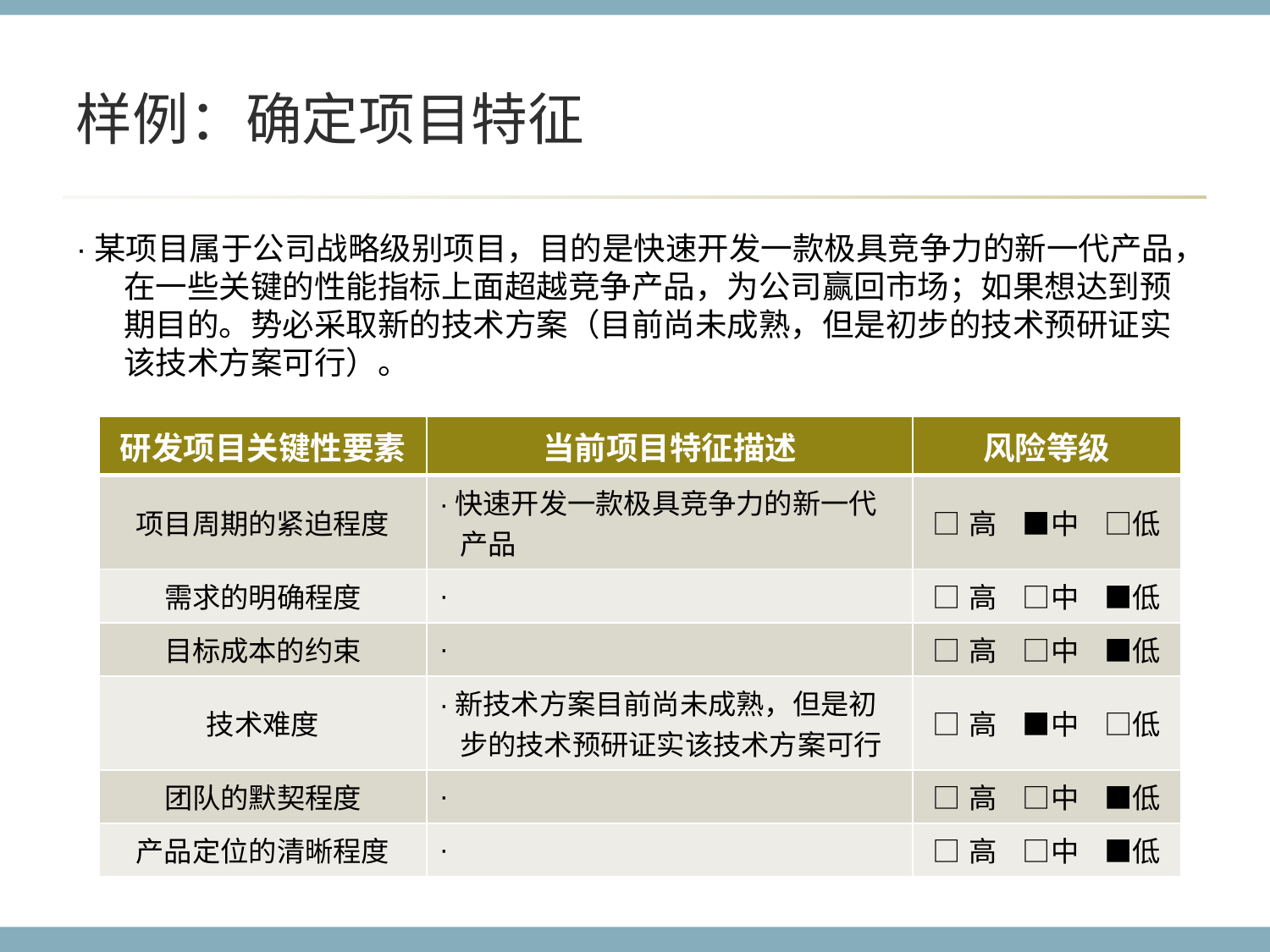

# 样例：确定项目特征
·某项目属于公司战略级别项目，目的是快速开发一款极具竞争力的新一代产品，在一些关键的性能指标上面超越竞争产品，为公司赢回市场；如果想达到预期目的。势必采取新的技术方案（目前尚未成熟，但是初步的技术预研证实该技术方案可行）。

| 研发项目关键性要素 | 当前项目特征描述 | 风险等级 |
| --- | --- | --- |
| 项目周期的紧迫程度 | ·快速开发一款极具竞争力的新一代 产品 | □高 ■中 □低 |
| 需求的明确程度 | · | □高 □中 ■低 |
| 目标成本的约束 | · | □高 □中 ■低 |
| 技术难度 | ·新技术方案目前尚未成熟，但是初 步的技术预研证实该技术方案可行 | □高 ■中 □低 |
| 团队的默契程度 | · | □高 □中 ■低 |
| 产品定位的清晰程度 | · | □高 □中 ■低 |